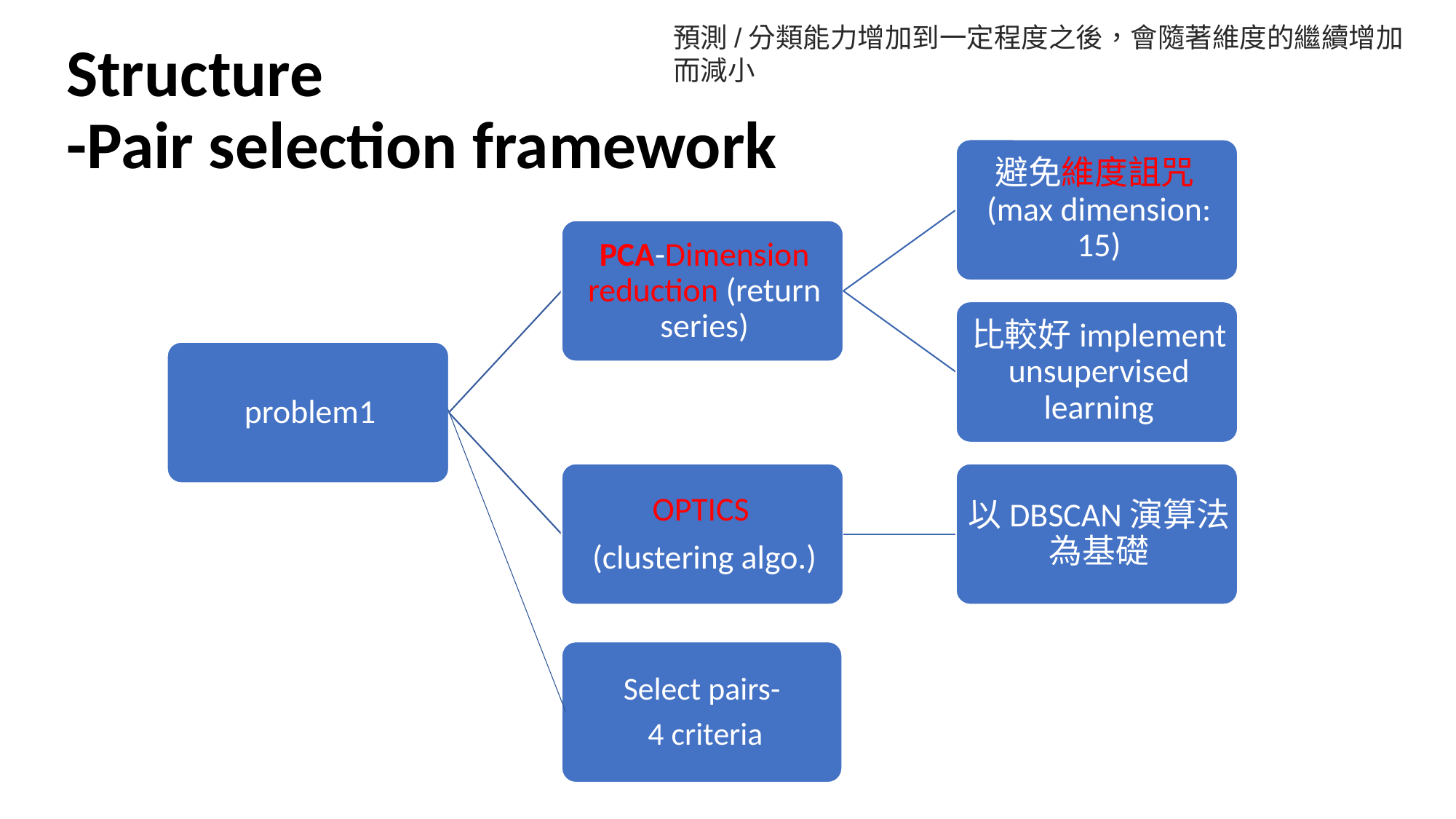

預測/分類能力增加到一定程度之後，會隨著維度的繼續增加而減小
# Structure -Pair selection framework
problem1

PCA-Dimension reduction (return series)

避免維度詛咒(max dimension: 15)

比較好implement unsupervised learning

OPTICS
(clustering algo.)

以DBSCAN演算法為基礎

Select pairs-
 4 criteria